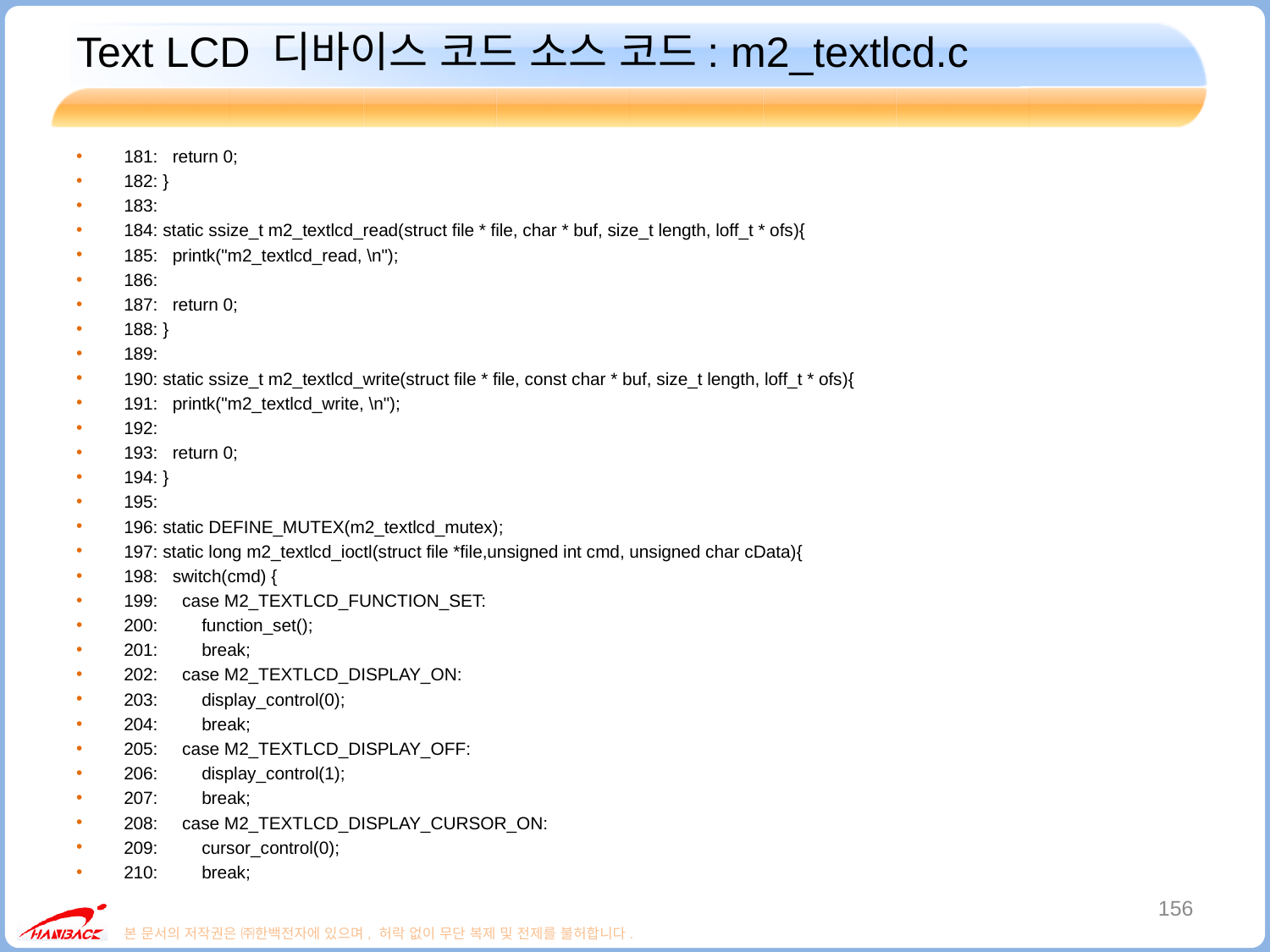

# Text LCD 디바이스 코드 소스 코드: m2_textlcd.c
181:   return 0;
182: }
183:
184: static ssize_t m2_textlcd_read(struct file * file, char * buf, size_t length, loff_t * ofs){
185:   printk("m2_textlcd_read, \n");
186:
187:   return 0;
188: }
189:
190: static ssize_t m2_textlcd_write(struct file * file, const char * buf, size_t length, loff_t * ofs){
191:   printk("m2_textlcd_write, \n");
192:
193:   return 0;
194: }
195:
196: static DEFINE_MUTEX(m2_textlcd_mutex);
197: static long m2_textlcd_ioctl(struct file *file,unsigned int cmd, unsigned char cData){
198:   switch(cmd) {
199:     case M2_TEXTLCD_FUNCTION_SET:
200:         function_set();
201:         break;
202:     case M2_TEXTLCD_DISPLAY_ON:
203:         display_control(0);
204:         break;
205:     case M2_TEXTLCD_DISPLAY_OFF:
206:         display_control(1);
207:         break;
208:     case M2_TEXTLCD_DISPLAY_CURSOR_ON:
209:         cursor_control(0);
210:         break;
156